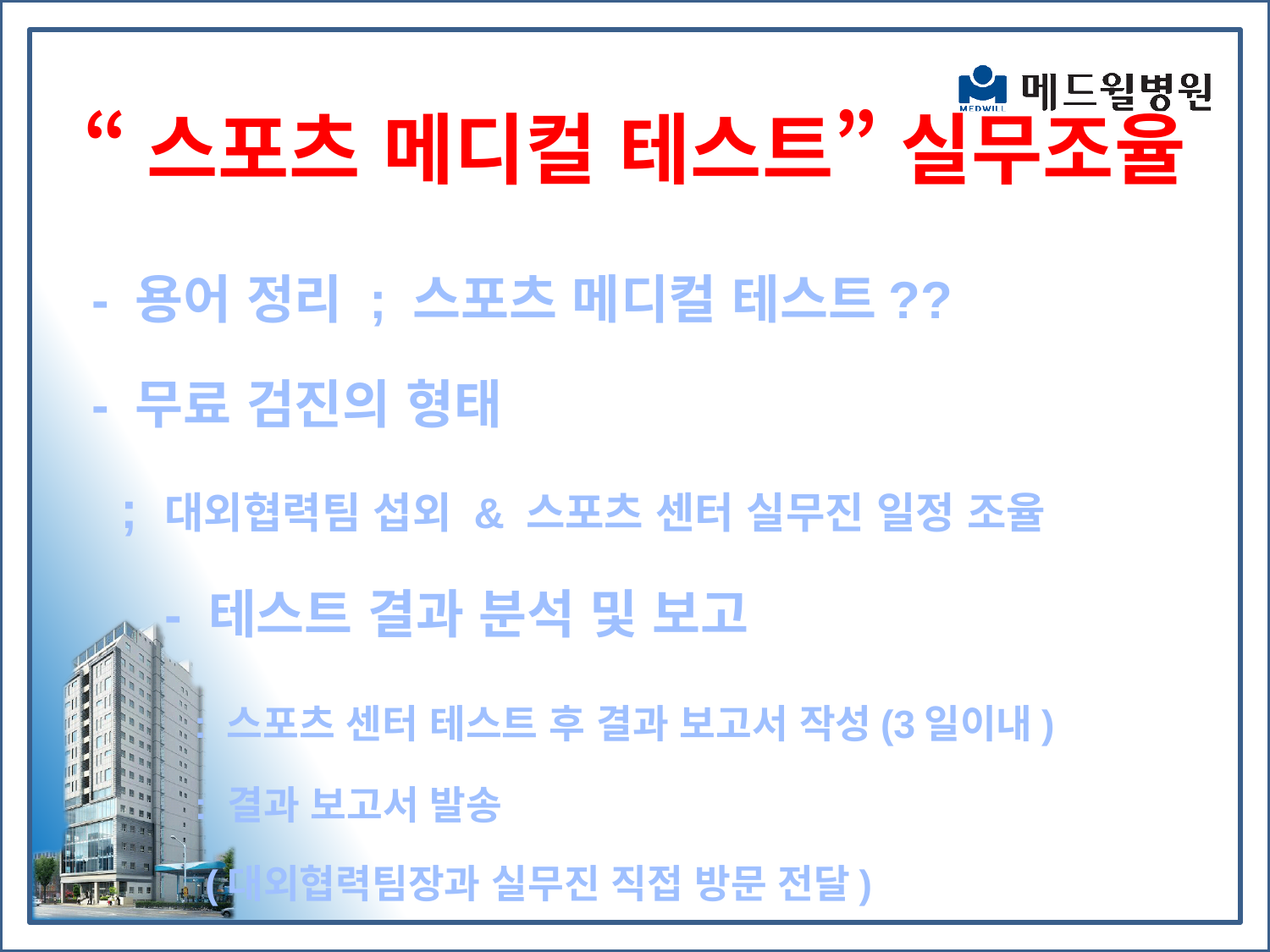

# “스포츠 메디컬 테스트” 실무조율
  - 용어 정리 ; 스포츠 메디컬 테스트??
  - 무료 검진의 형태
    ; 대외협력팀 섭외 & 스포츠 센터 실무진 일정 조율
       - 테스트 결과 분석 및 보고
         : 스포츠 센터 테스트 후 결과 보고서 작성(3일이내)
            : 결과 보고서 발송
             (대외협력팀장과 실무진 직접 방문 전달)